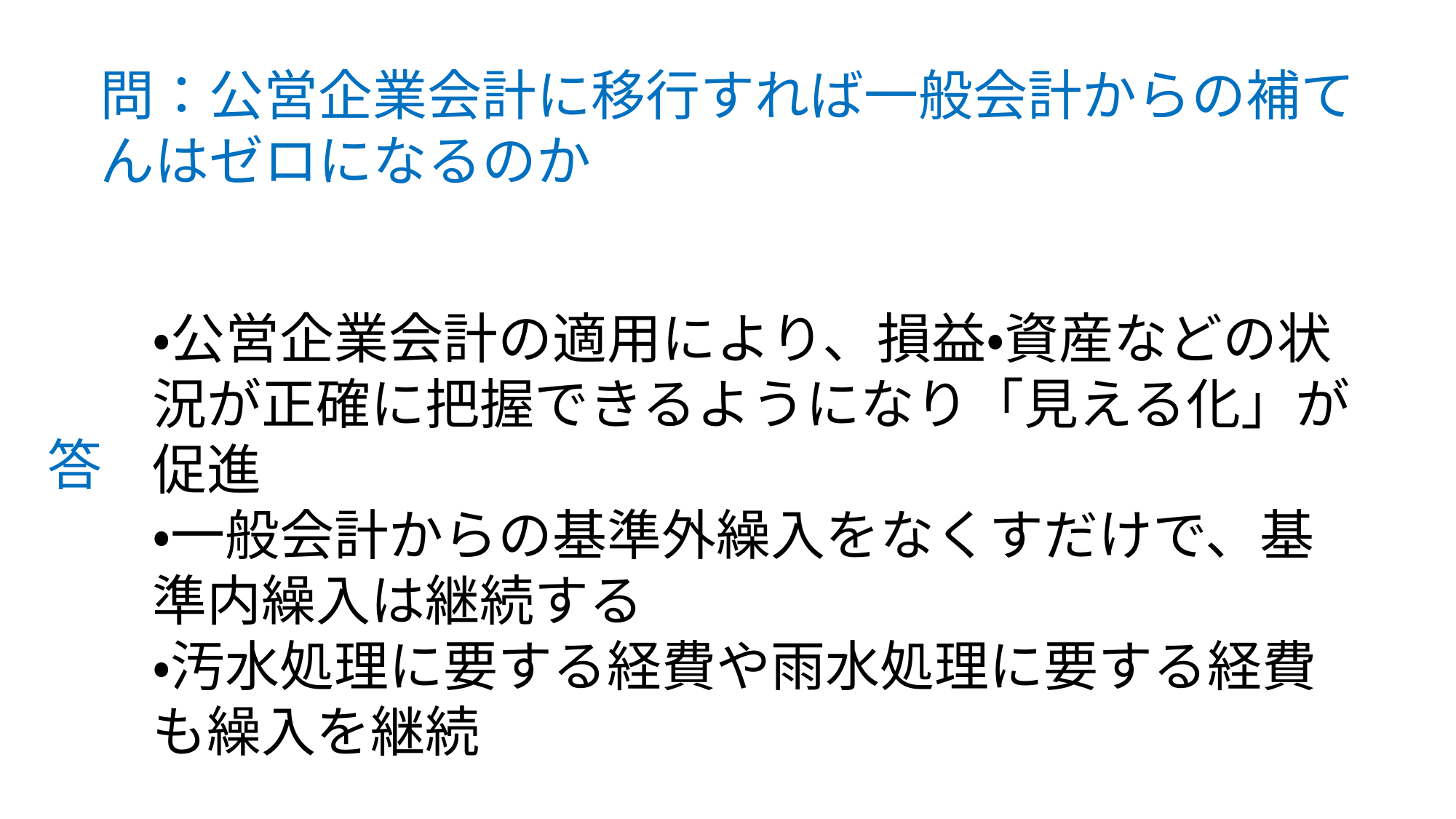

問：公営企業会計に移行すれば一般会計からの補てんはゼロになるのか
・公営企業会計の適用により、損益・資産などの状況が正確に把握できるようになり「見える化」が促進
・一般会計からの基準外繰入をなくすだけで、基準内繰入は継続する
・汚水処理に要する経費や雨水処理に要する経費も繰入を継続
答